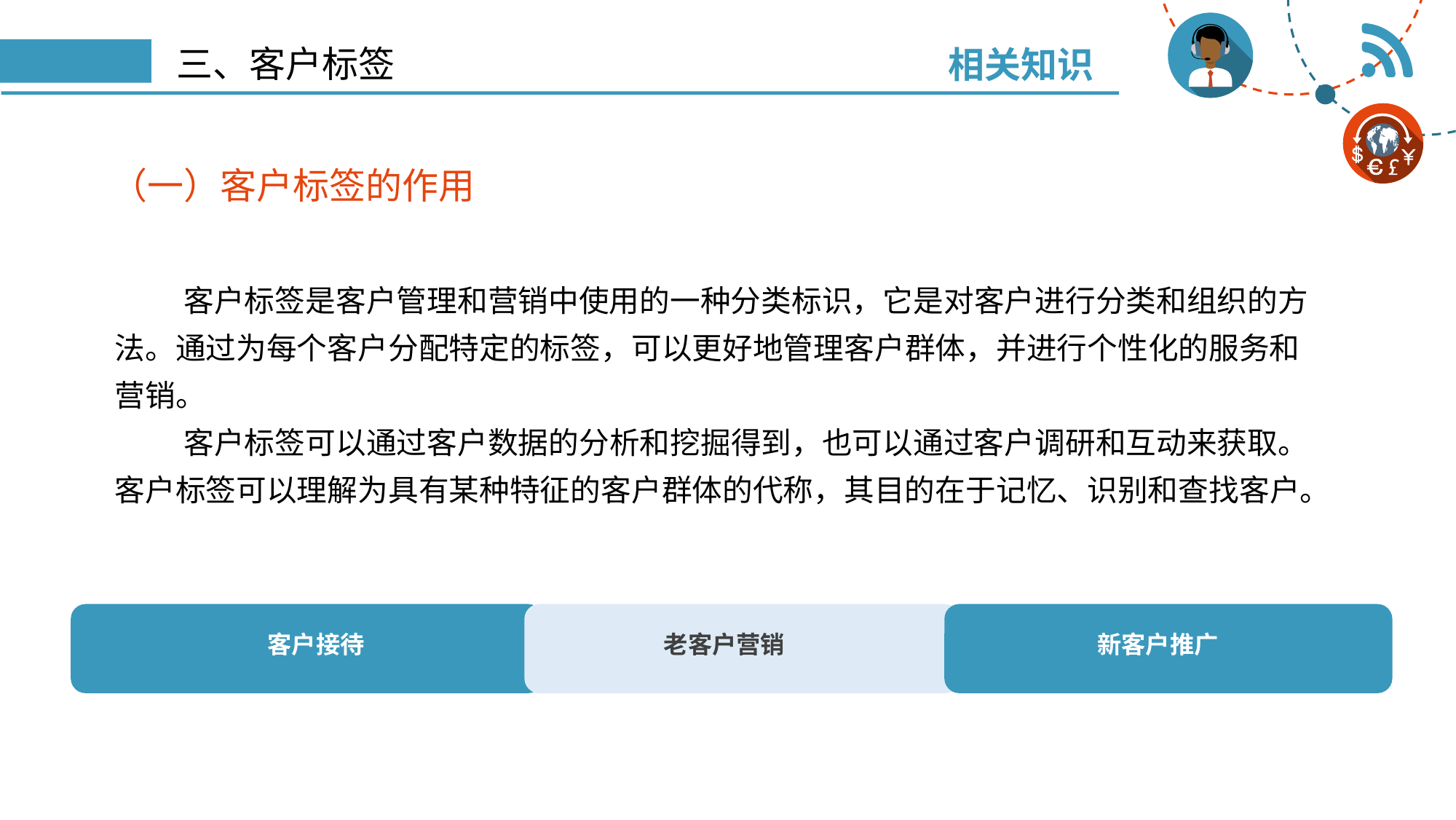

相关知识
# 三、客户标签
（一）客户标签的作用
客户标签是客户管理和营销中使用的一种分类标识，它是对客户进行分类和组织的方法。通过为每个客户分配特定的标签，可以更好地管理客户群体，并进行个性化的服务和营销。
客户标签可以通过客户数据的分析和挖掘得到，也可以通过客户调研和互动来获取。客户标签可以理解为具有某种特征的客户群体的代称，其目的在于记忆、识别和查找客户。

客户接待
老客户营销
新客户推广